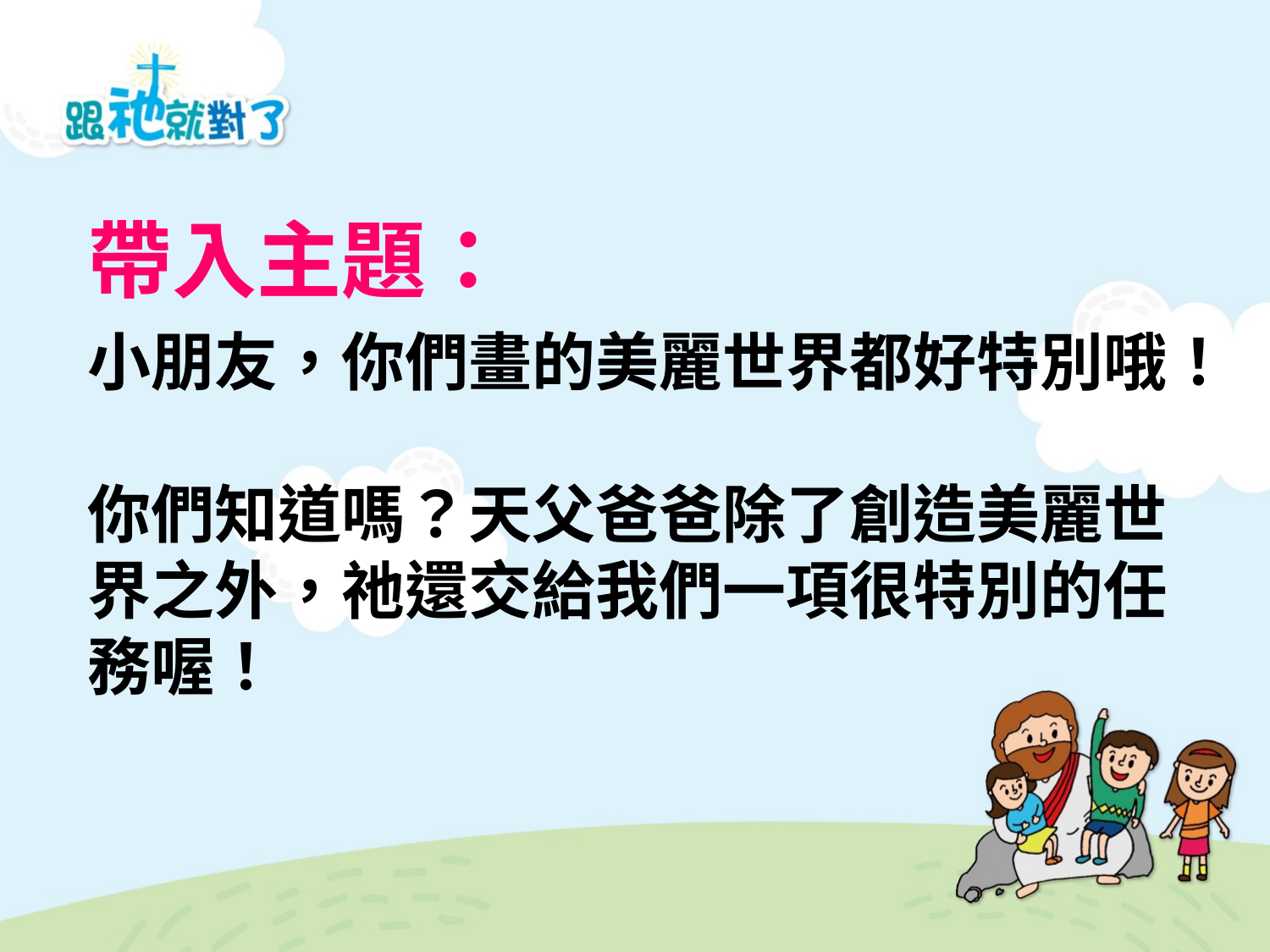

帶入主題：
小朋友，你們畫的美麗世界都好特別哦！

你們知道嗎？天父爸爸除了創造美麗世界之外，祂還交給我們一項很特別的任務喔！